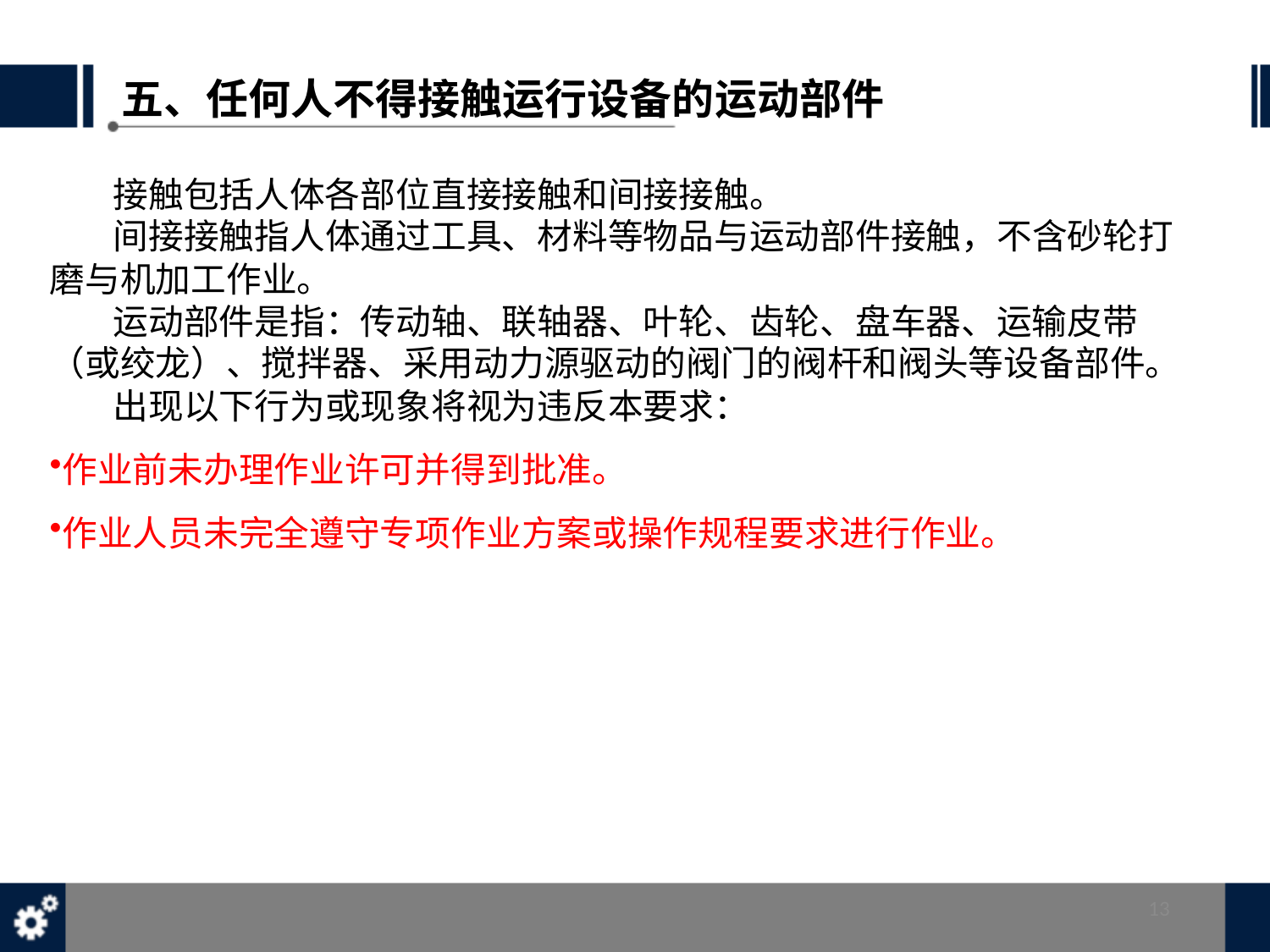

五、任何人不得接触运行设备的运动部件
接触包括人体各部位直接接触和间接接触。
间接接触指人体通过工具、材料等物品与运动部件接触，不含砂轮打磨与机加工作业。
运动部件是指：传动轴、联轴器、叶轮、齿轮、盘车器、运输皮带（或绞龙）、搅拌器、采用动力源驱动的阀门的阀杆和阀头等设备部件。
出现以下行为或现象将视为违反本要求：
作业前未办理作业许可并得到批准。
作业人员未完全遵守专项作业方案或操作规程要求进行作业。
13